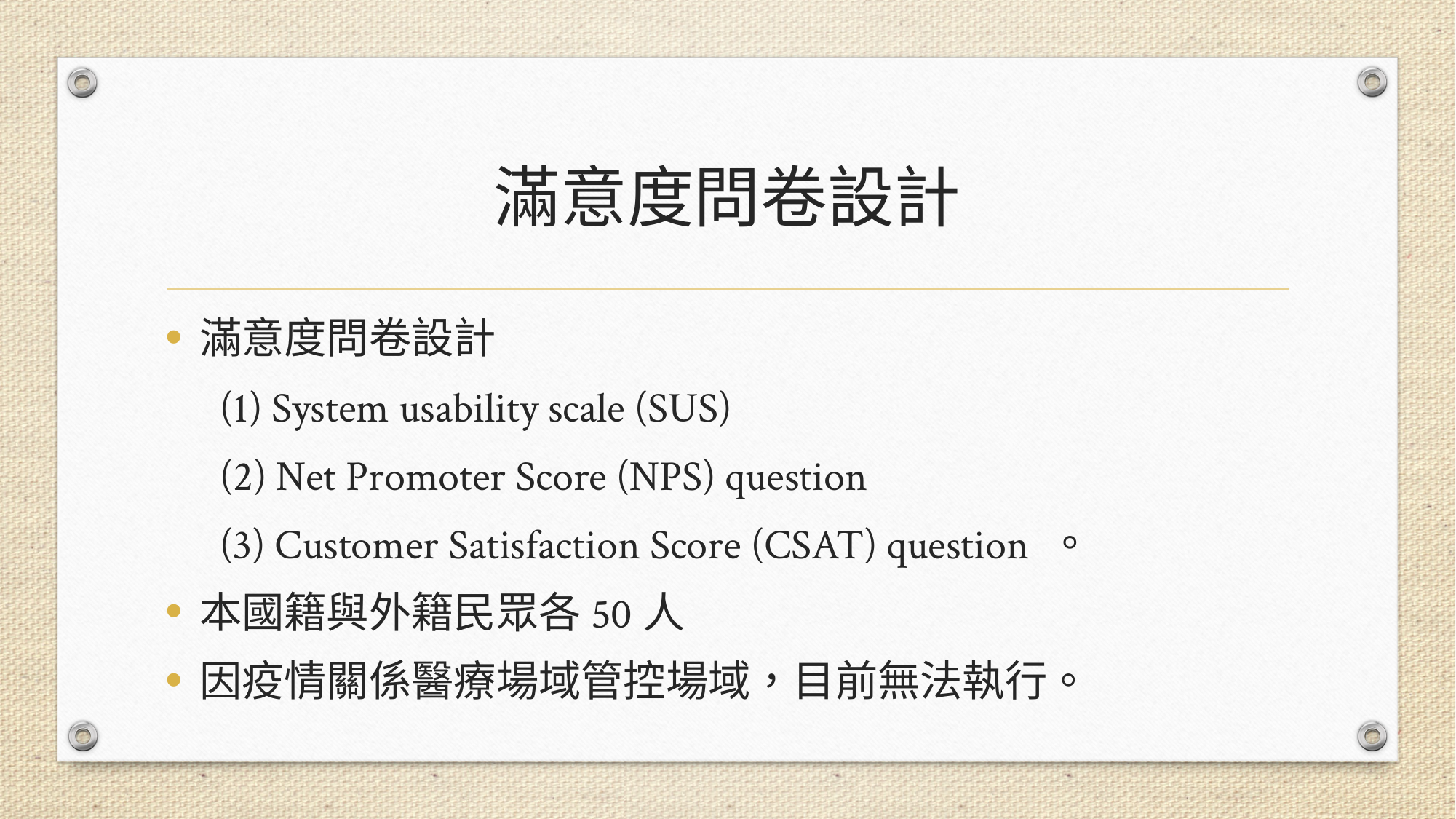

# 滿意度問卷設計
滿意度問卷設計
(1) System usability scale (SUS)
(2) Net Promoter Score (NPS) question
(3) Customer Satisfaction Score (CSAT) question 。
本國籍與外籍民眾各50人
因疫情關係醫療場域管控場域，目前無法執行。